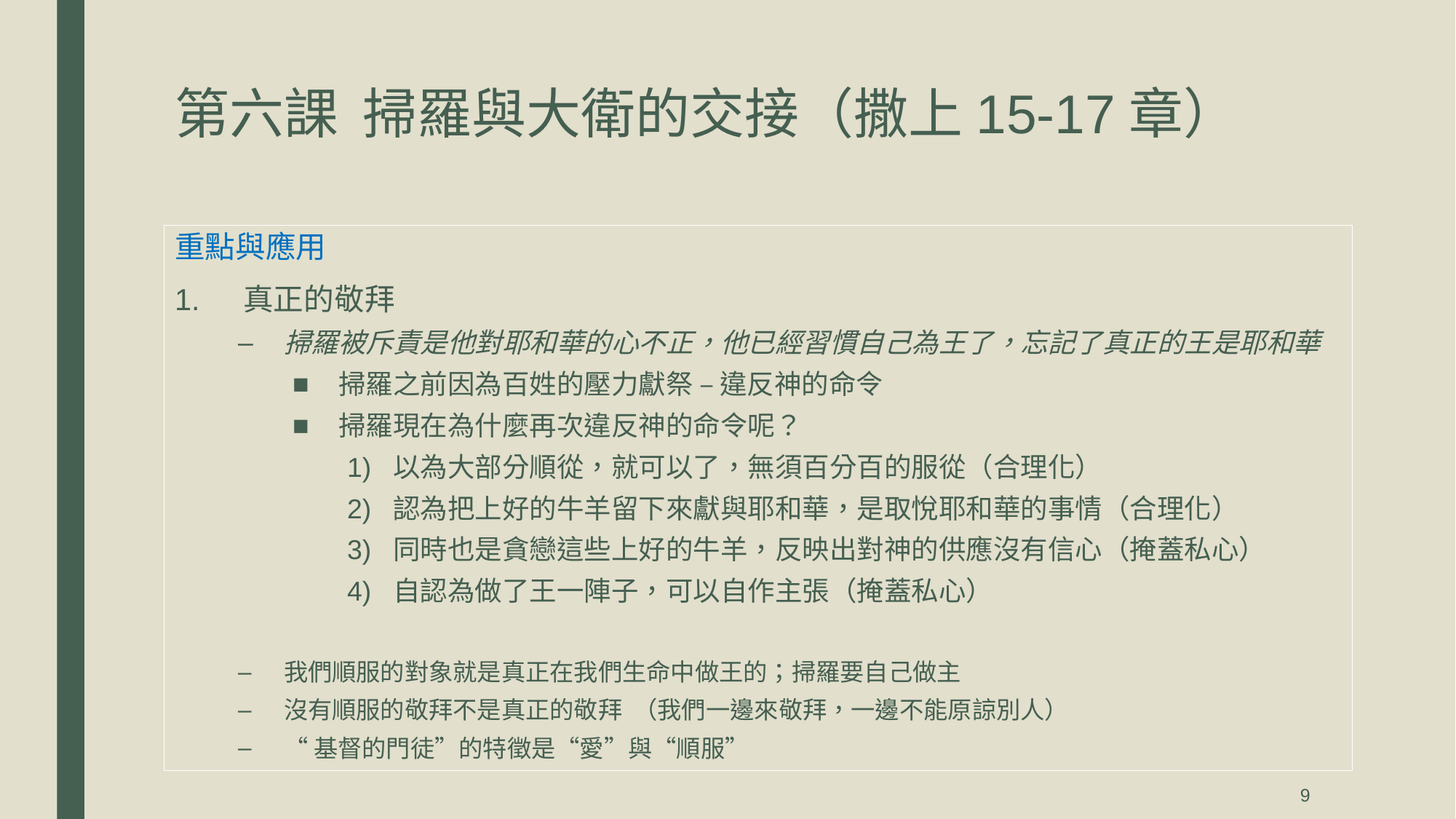

# 第六課  掃羅與大衛的交接（撒上15-17章）
重點與應用
 真正的敬拜
掃羅被斥責是他對耶和華的心不正，他已經習慣自己為王了，忘記了真正的王是耶和華
掃羅之前因為百姓的壓力獻祭 – 違反神的命令
掃羅現在為什麼再次違反神的命令呢？
以為大部分順從，就可以了，無須百分百的服從（合理化）
認為把上好的牛羊留下來獻與耶和華，是取悅耶和華的事情（合理化）
同時也是貪戀這些上好的牛羊，反映出對神的供應沒有信心（掩蓋私心）
自認為做了王一陣子，可以自作主張（掩蓋私心）

我們順服的對象就是真正在我們生命中做王的；掃羅要自己做主
沒有順服的敬拜不是真正的敬拜  （我們一邊來敬拜，一邊不能原諒別人）
“基督的門徒”的特徵是“愛”與“順服”

9